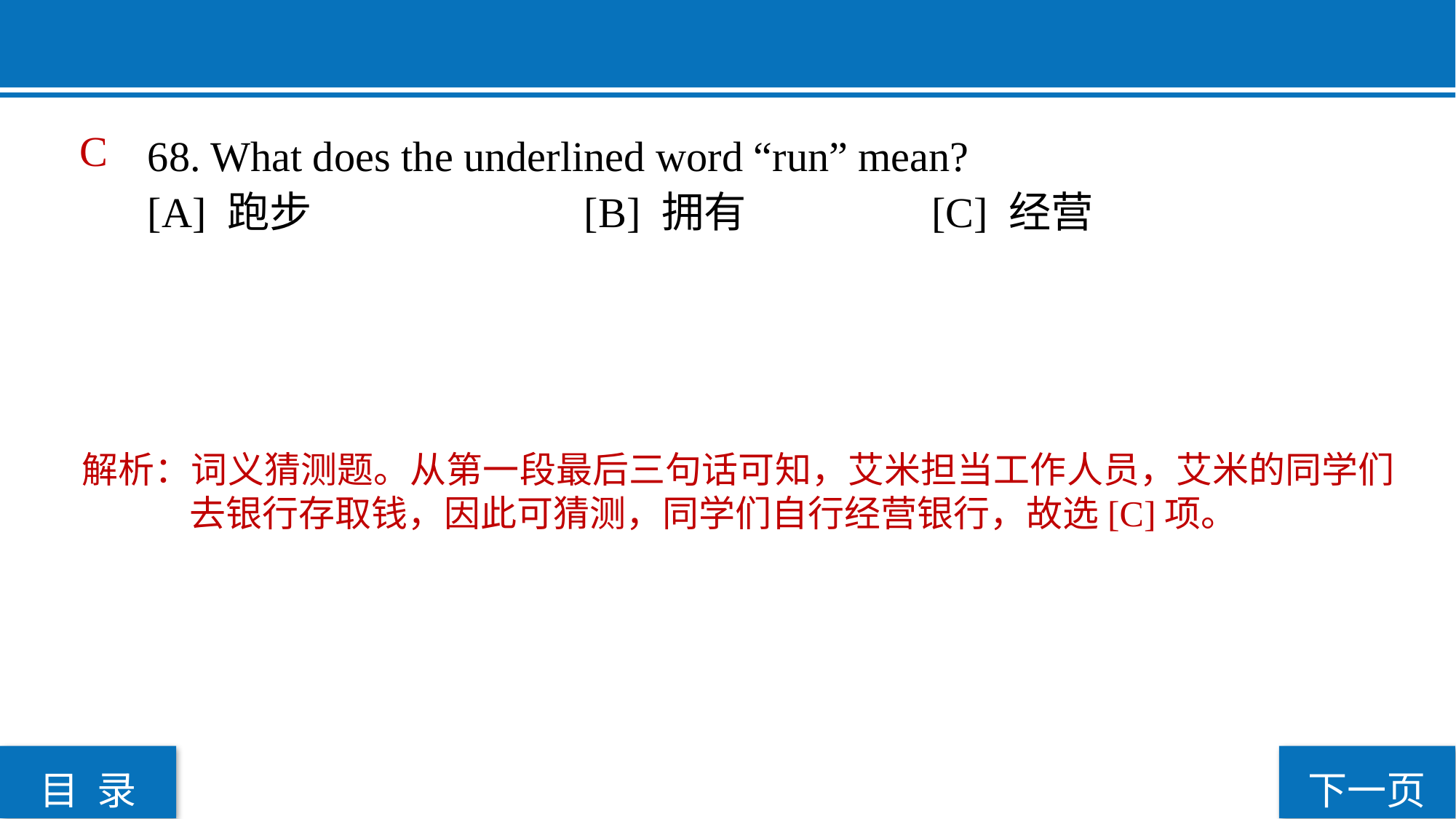

C
68. What does the underlined word “run” mean?
[A] 跑步			[B] 拥有		 [C] 经营
解析：词义猜测题。从第一段最后三句话可知，艾米担当工作人员，艾米的同学们去银行存取钱，因此可猜测，同学们自行经营银行，故选[C]项。